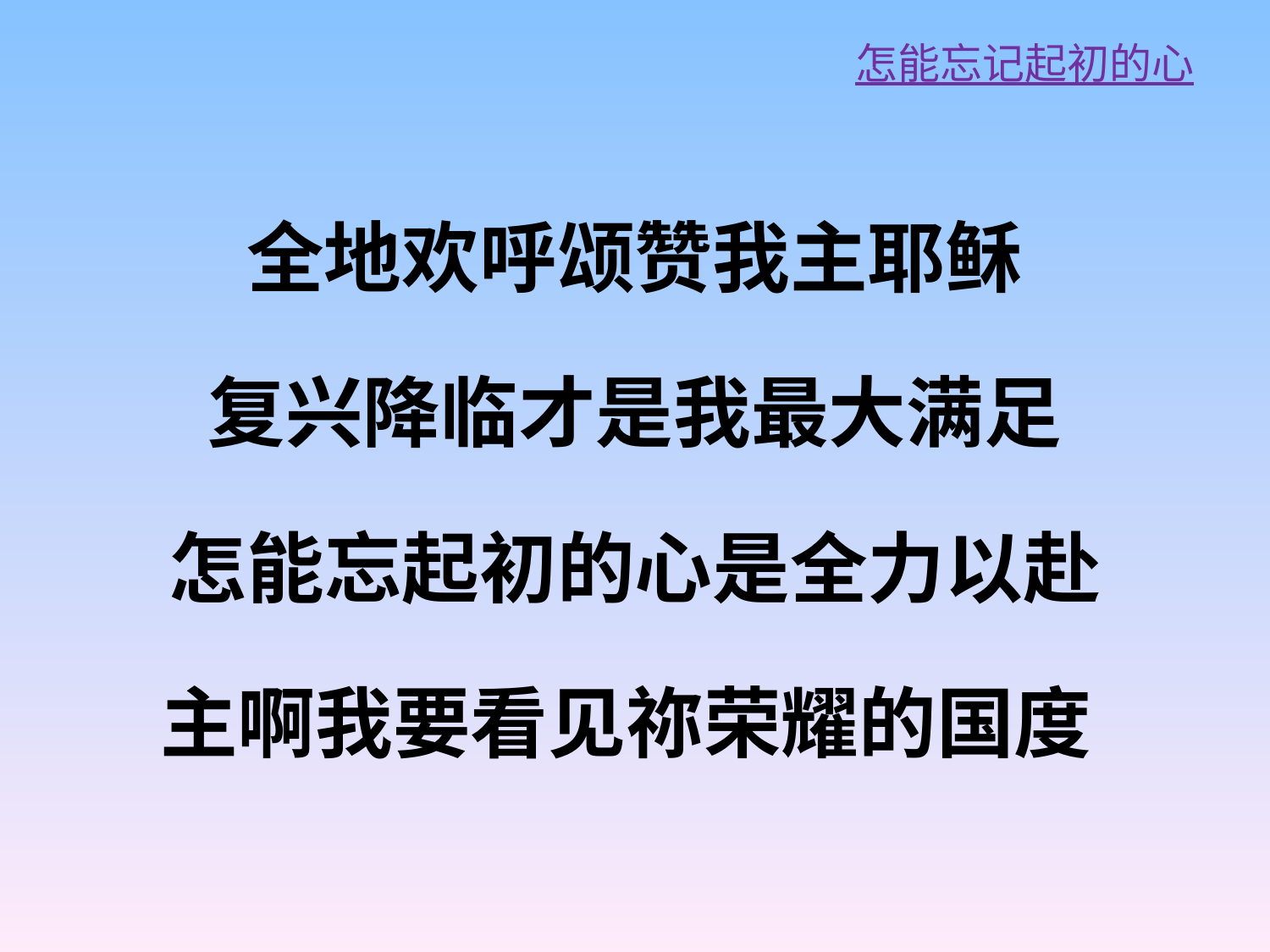

# 怎能忘记起初的心
全地欢呼颂赞我主耶稣
复兴降临才是我最大满足
怎能忘起初的心是全力以赴
主啊我要看见祢荣耀的国度